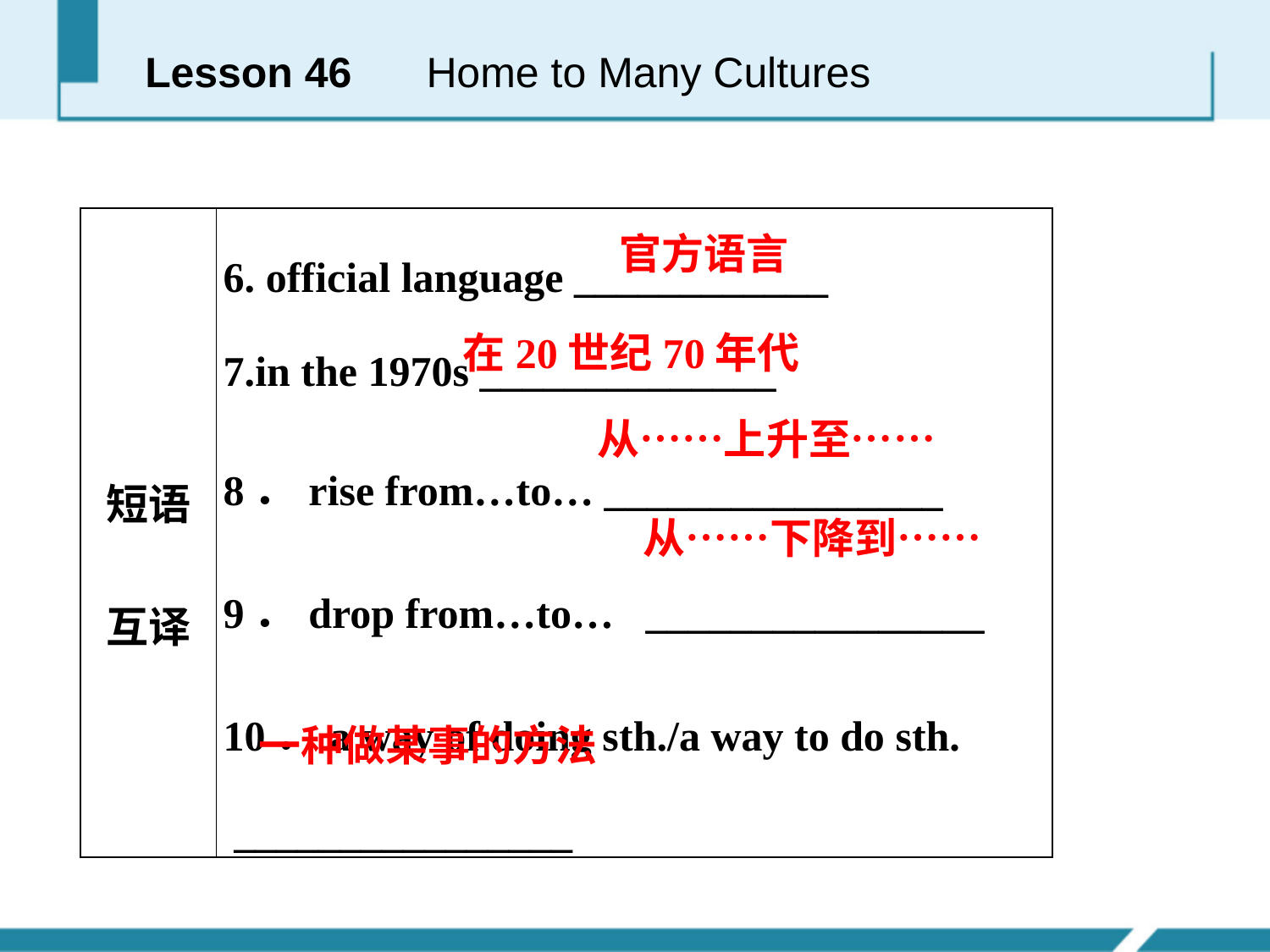

Lesson 46 　Home to Many Cultures
| 短语 互译 | 6. official language \_\_\_\_\_\_\_\_\_\_\_\_ 7.in the 1970s \_\_\_\_\_\_\_\_\_\_\_\_\_\_ 8．rise from…to… \_\_\_\_\_\_\_\_\_\_\_\_\_\_\_\_ 9．drop from…to… \_\_\_\_\_\_\_\_\_\_\_\_\_\_\_\_ 10．a way of doing sth./a way to do sth. \_\_\_\_\_\_\_\_\_\_\_\_\_\_\_\_ |
| --- | --- |
官方语言
在20世纪70年代
从……上升至……
从……下降到……
一种做某事的方法